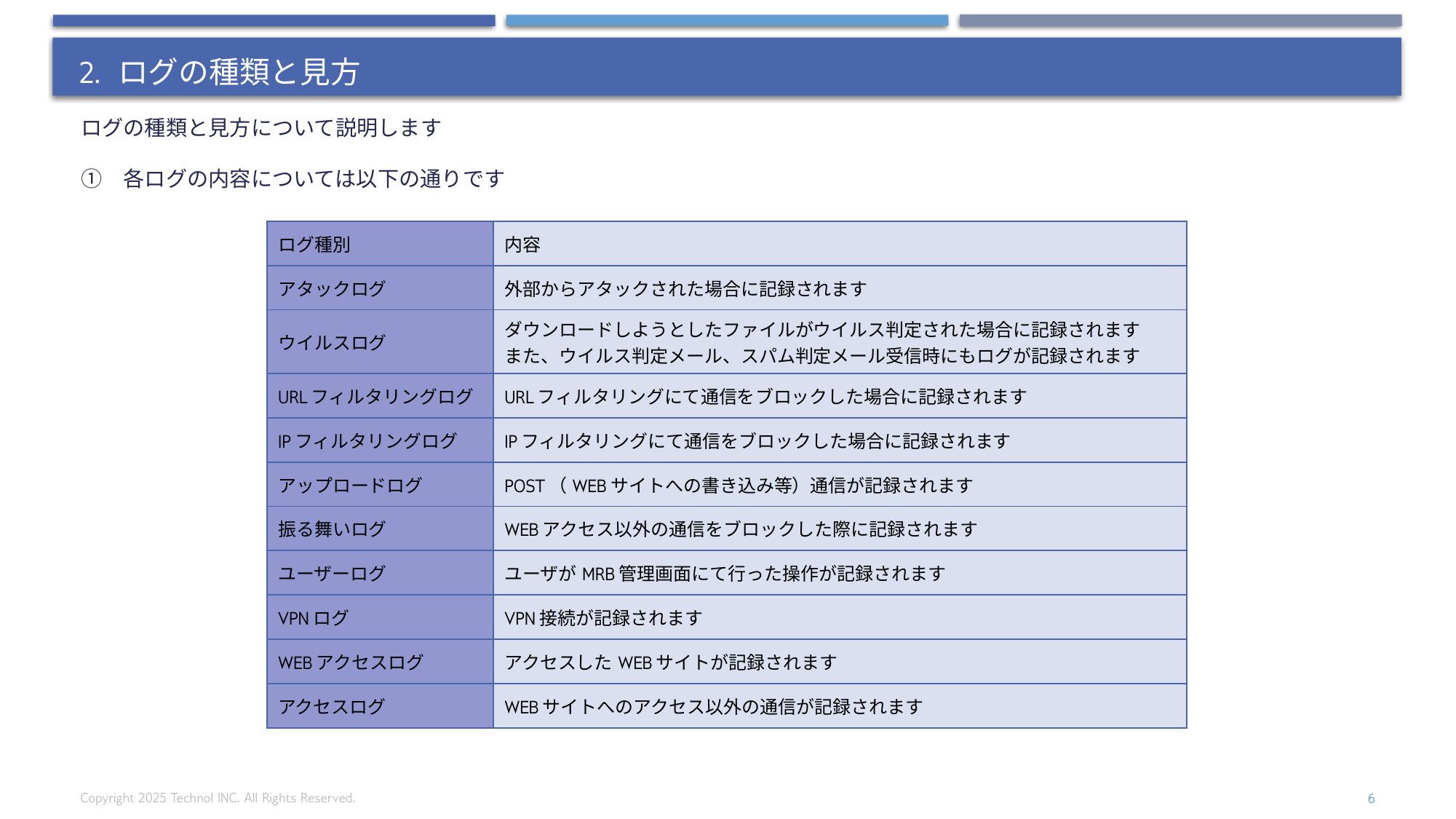

# 2. ログの種類と見方
ログの種類と見方について説明します
①　各ログの内容については以下の通りです
| ログ種別 | 内容 |
| --- | --- |
| アタックログ | 外部からアタックされた場合に記録されます |
| ウイルスログ | ダウンロードしようとしたファイルがウイルス判定された場合に記録されます また、ウイルス判定メール、スパム判定メール受信時にもログが記録されます |
| URLフィルタリングログ | URLフィルタリングにて通信をブロックした場合に記録されます |
| IPフィルタリングログ | IPフィルタリングにて通信をブロックした場合に記録されます |
| アップロードログ | POST（WEBサイトへの書き込み等）通信が記録されます |
| 振る舞いログ | WEBアクセス以外の通信をブロックした際に記録されます |
| ユーザーログ | ユーザがMRB管理画面にて行った操作が記録されます |
| VPNログ | VPN接続が記録されます |
| WEBアクセスログ | アクセスしたWEBサイトが記録されます |
| アクセスログ | WEBサイトへのアクセス以外の通信が記録されます |
Copyright 2025 Technol INC. All Rights Reserved.
6